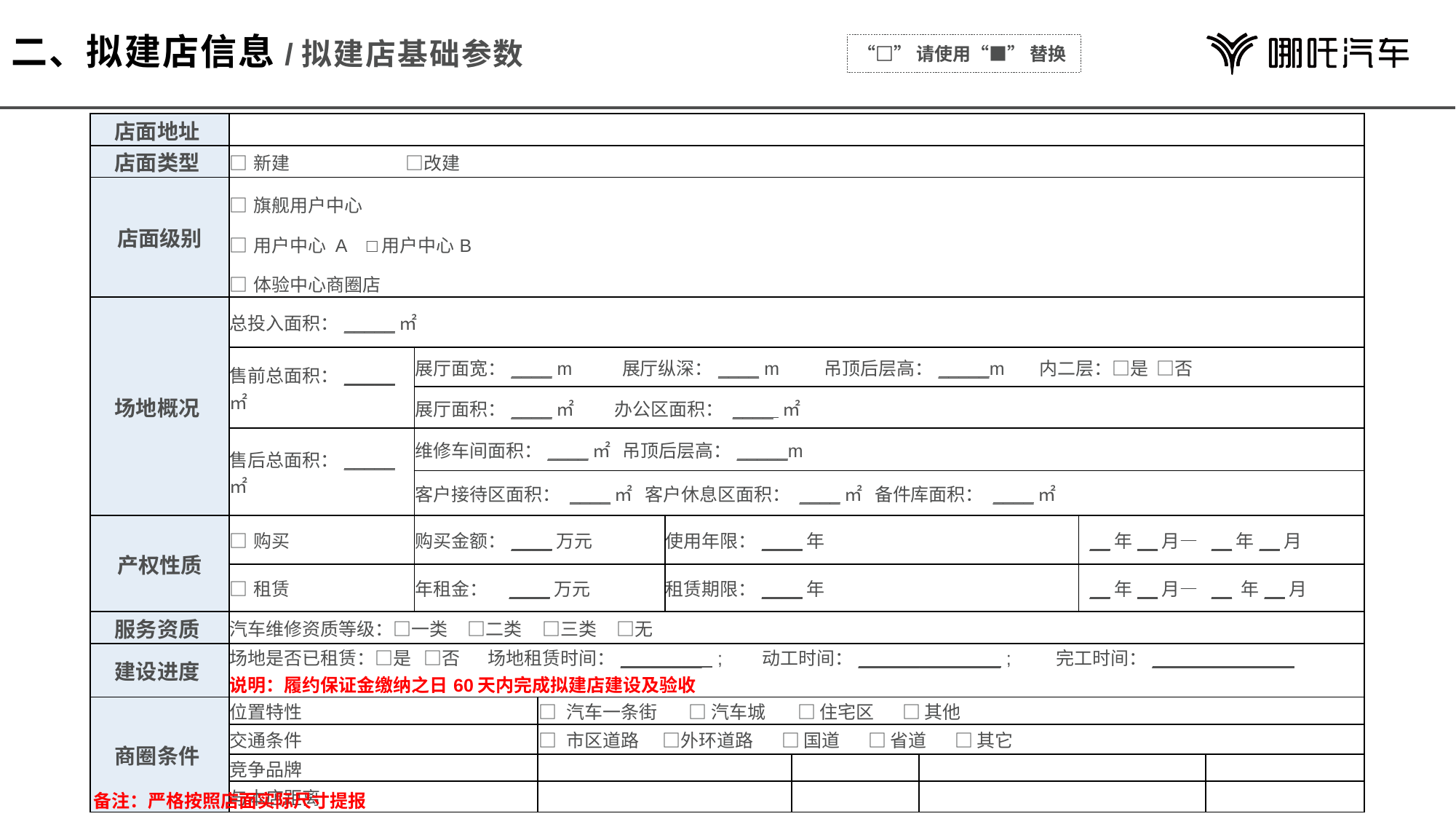

# 二、拟建店信息/拟建店基础参数
“□”请使用“■” 替换
| 店面地址 |  |  |  |  |  |  |  |  |
| --- | --- | --- | --- | --- | --- | --- | --- | --- |
| 店面类型 | □新建 □改建 |  |  |  |  |  |  |  |
| 店面级别 | □旗舰用户中心 □用户中心 A □用户中心B □体验中心商圈店 |  |  |  |  |  |  |  |
| 场地概况 | 总投入面积：\_\_\_\_\_㎡ |  |  |  |  |  |  |  |
|  | 售前总面积：\_\_\_\_\_㎡ | 展厅面宽：\_\_\_\_ m 展厅纵深：\_\_\_\_ m 吊顶后层高：\_\_\_\_\_m 内二层：□是 □否 |  |  |  |  |  |  |
|  |  | 展厅面积：\_\_\_\_㎡ 办公区面积： \_\_\_\_ ㎡ |  |  |  |  |  |  |
|  | 售后总面积：\_\_\_\_\_㎡ | 维修车间面积：\_\_\_\_㎡ 吊顶后层高：\_\_\_\_\_m |  |  |  |  |  |  |
|  |  | 客户接待区面积： \_\_\_\_㎡ 客户休息区面积： \_\_\_\_㎡ 备件库面积： \_\_\_\_㎡ |  |  |  |  |  |  |
| 产权性质 | □购买 | 购买金额：\_\_\_\_万元 |  | 使用年限：\_\_\_\_年 |  |  | \_\_年\_\_月— \_\_年\_\_月 |  |
|  | □租赁 | 年租金： \_\_\_\_万元 |  | 租赁期限：\_\_\_\_年 |  |  | \_\_年\_\_月— \_\_ 年\_\_月 |  |
| 服务资质 | 汽车维修资质等级：□一类 □二类 □三类 □无 |  |  |  |  |  |  |  |
| 建设进度 | 场地是否已租赁：□是 □否 场地租赁时间：\_\_\_\_\_\_\_\_ ; 动工时间：\_\_\_\_\_\_\_\_\_\_\_\_\_\_ ; 完工时间：\_\_\_\_\_\_\_\_\_\_\_\_\_\_ 说明：履约保证金缴纳之日60天内完成拟建店建设及验收 |  |  |  |  |  |  |  |
| 商圈条件 | 位置特性 |  | □ 汽车一条街 □ 汽车城 □ 住宅区 □ 其他 |  |  |  |  |  |
|  | 交通条件 |  | □ 市区道路 □外环道路 □ 国道 □ 省道 □ 其它 |  |  |  |  |  |
|  | 竞争品牌 |  |  |  |  |  |  |  |
|  | 与本店距离 |  |  |  |  |  |  |  |
备注：严格按照店面实际尺寸提报